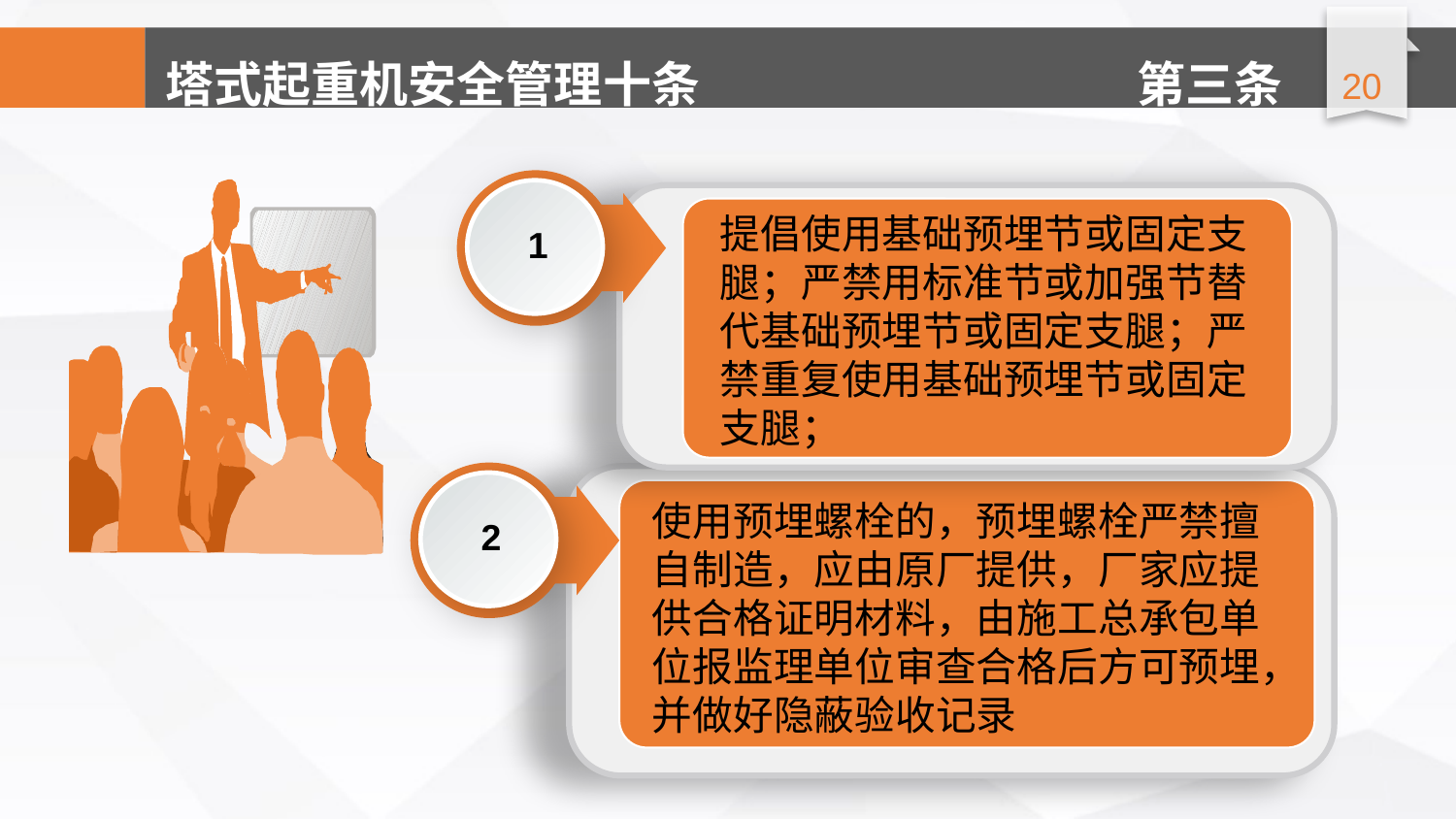

延时符
第三条

提倡使用基础预埋节或固定支腿；严禁用标准节或加强节替代基础预埋节或固定支腿；严禁重复使用基础预埋节或固定支腿；
1

2
使用预埋螺栓的，预埋螺栓严禁擅自制造，应由原厂提供，厂家应提供合格证明材料，由施工总承包单位报监理单位审查合格后方可预埋，并做好隐蔽验收记录
2